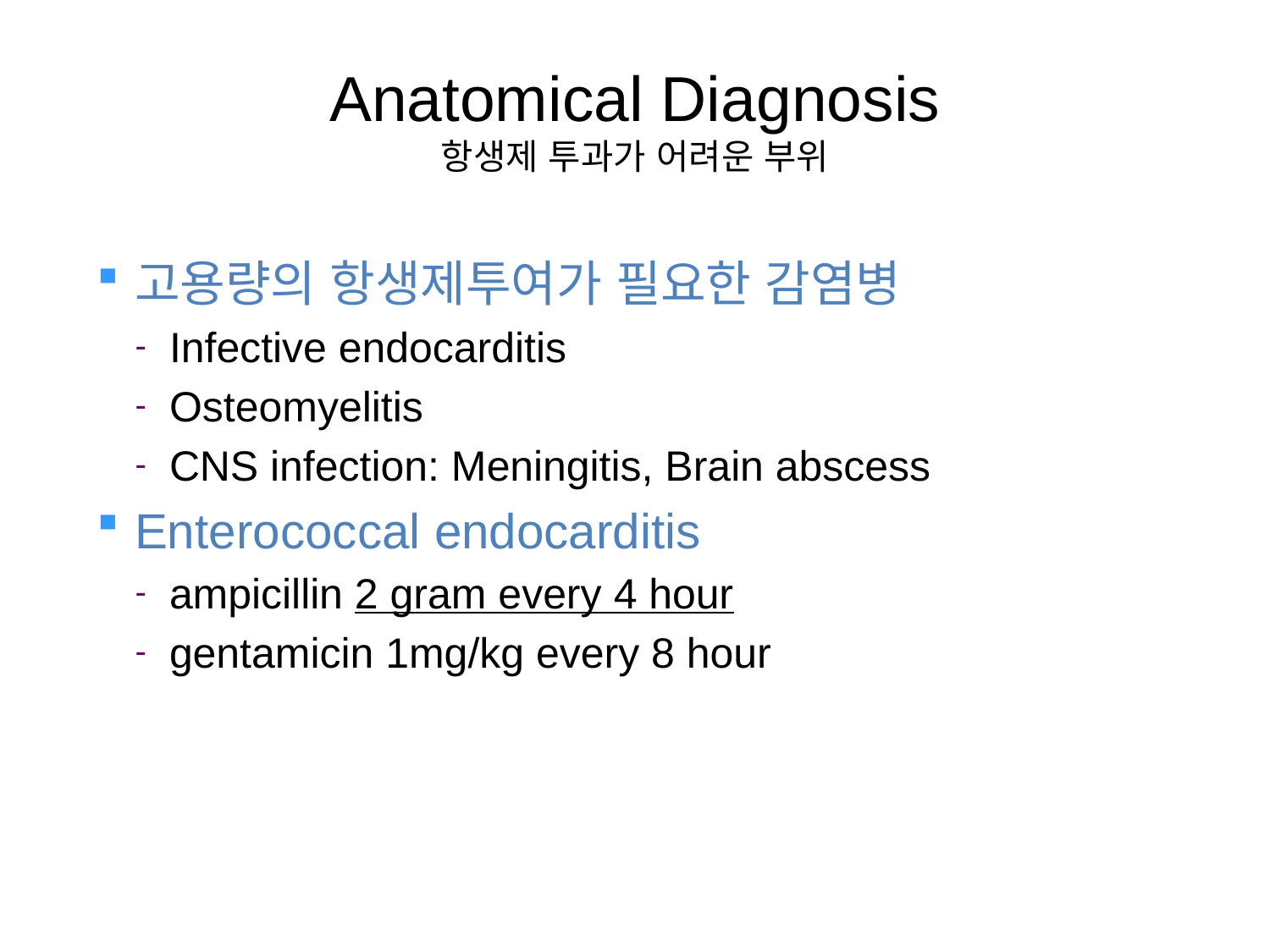

Anatomical Diagnosis
항생제 투과가 어려운 부위
고용량의 항생제투여가 필요한 감염병
Infective endocarditis
Osteomyelitis
CNS infection: Meningitis, Brain abscess
Enterococcal endocarditis
ampicillin 2 gram every 4 hour
gentamicin 1mg/kg every 8 hour